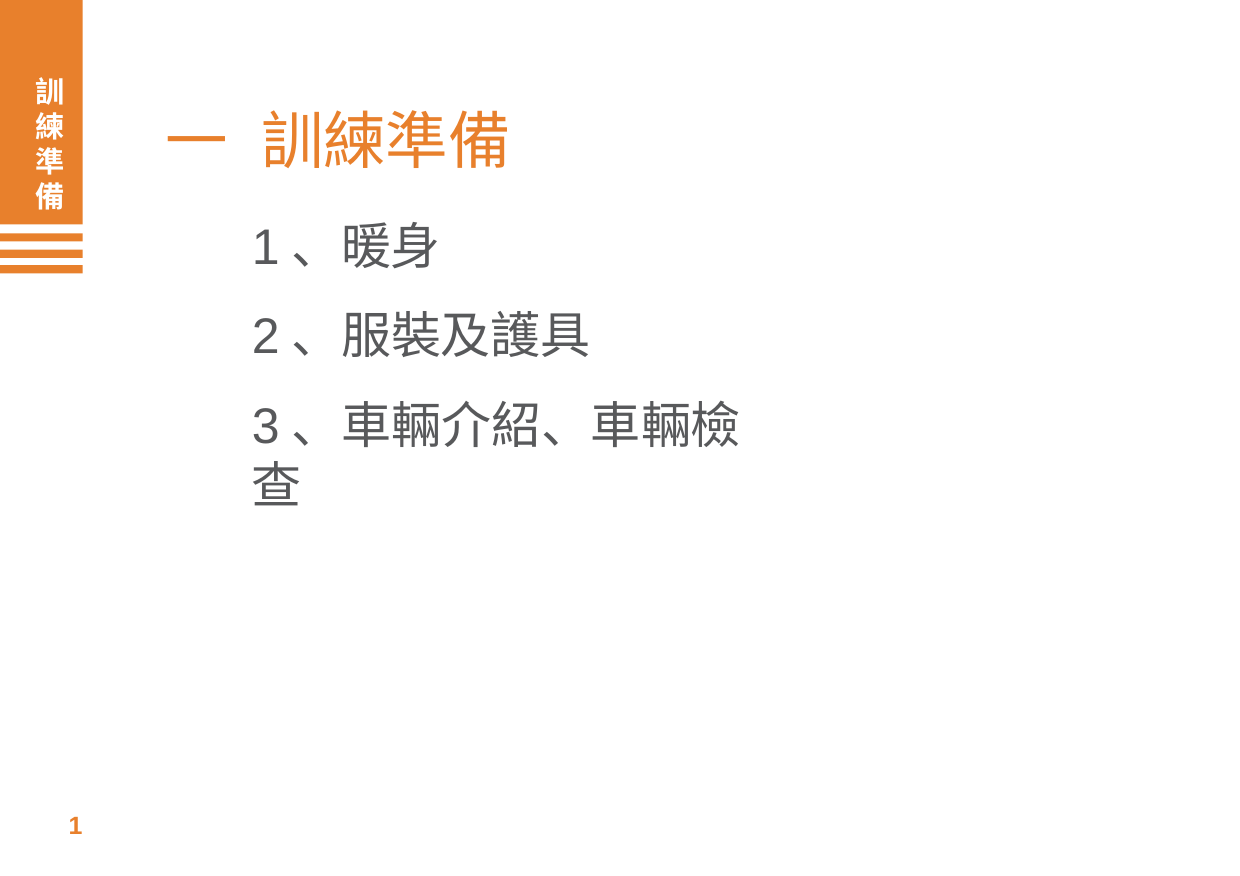

訓練準備
# 一	訓練準備
1、暖身
2、服裝及護具
3、車輛介紹、車輛檢查

1